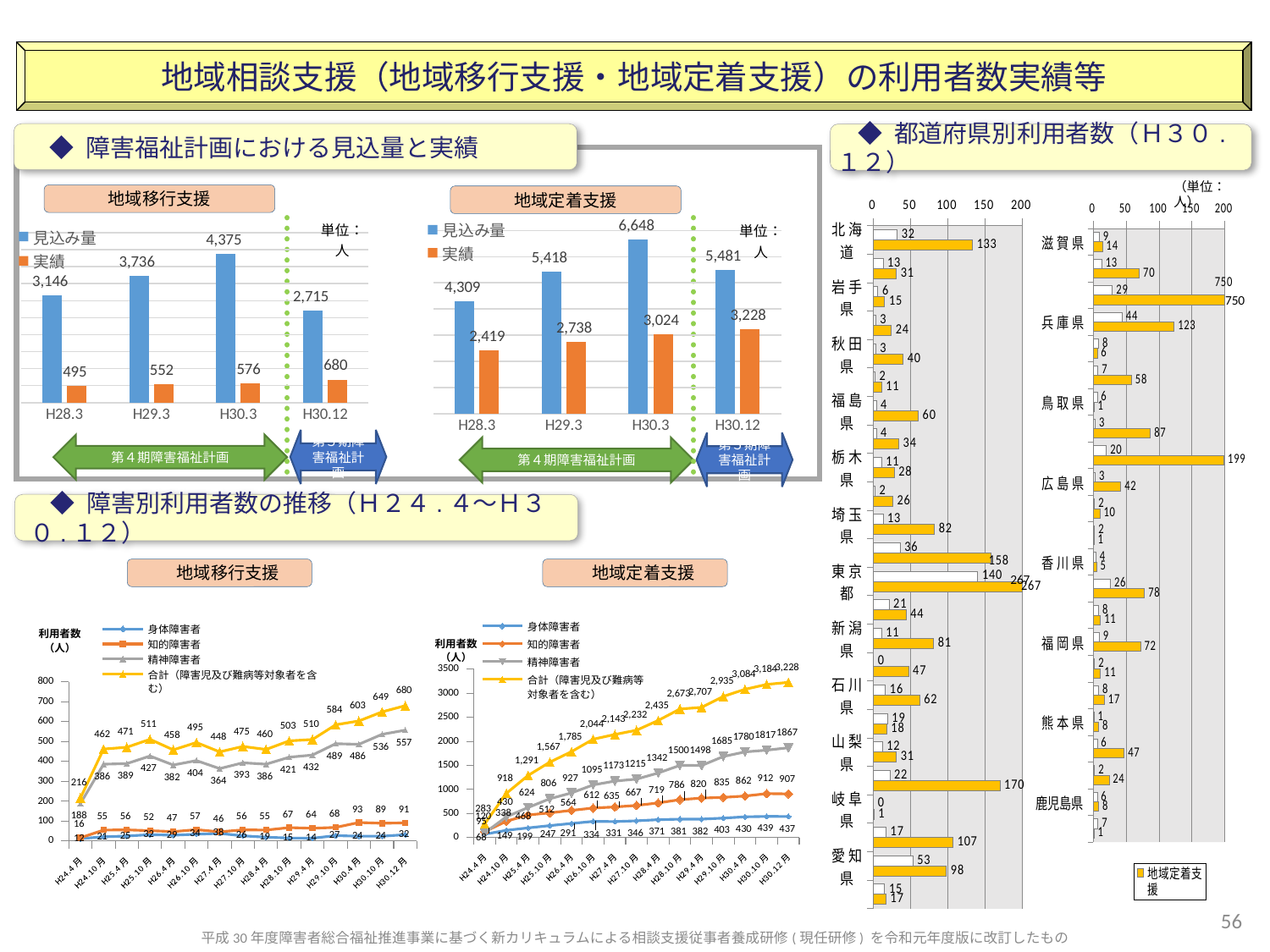

地域相談支援（地域移行支援・地域定着支援）の利用者数実績等
◆ 障害福祉計画における見込量と実績
◆ 都道府県別利用者数（Ｈ３０.１２）

（単位：人）
地域移行支援
地域定着支援

### Chart

| Category | 地域移行支援 | 地域定着支援 |
|---|---|---|
| 北 海 道 | 32.0 | 133.0 |
| 青 森 県 | 13.0 | 31.0 |
| 岩 手 県 | 6.0 | 15.0 |
| 宮 城 県 | 3.0 | 24.0 |
| 秋 田 県 | 3.0 | 40.0 |
| 山 形 県 | 2.0 | 11.0 |
| 福 島 県 | 4.0 | 60.0 |
| 茨 城 県 | 4.0 | 34.0 |
| 栃 木 県 | 11.0 | 28.0 |
| 群 馬 県 | 2.0 | 26.0 |
| 埼 玉 県 | 13.0 | 82.0 |
| 千 葉 県 | 36.0 | 158.0 |
| 東 京 都 | 140.0 | 267.0 |
| 神奈川県 | 21.0 | 44.0 |
| 新 潟 県 | 11.0 | 81.0 |
| 富 山 県 | 0.0 | 47.0 |
| 石 川 県 | 16.0 | 62.0 |
| 福 井 県 | 19.0 | 18.0 |
| 山 梨 県 | 12.0 | 31.0 |
| 長 野 県 | 22.0 | 170.0 |
| 岐 阜 県 | 0.0 | 1.0 |
| 静 岡 県 | 17.0 | 107.0 |
| 愛 知 県 | 53.0 | 98.0 |
| 三 重 県 | 15.0 | 17.0 |
267

### Chart

| Category | 地域移行支援 | 地域定着支援 |
|---|---|---|
| 滋 賀 県 | 9.0 | 14.0 |
| 京 都 府 | 13.0 | 70.0 |
| 大 阪 府 | 29.0 | 750.0 |
| 兵 庫 県 | 44.0 | 123.0 |
| 奈 良 県 | 8.0 | 6.0 |
| 和歌山県 | 7.0 | 58.0 |
| 鳥 取 県 | 6.0 | 1.0 |
| 島 根 県 | 3.0 | 87.0 |
| 岡 山 県 | 20.0 | 199.0 |
| 広 島 県 | 3.0 | 42.0 |
| 山 口 県 | 2.0 | 10.0 |
| 徳 島 県 | 2.0 | 1.0 |
| 香 川 県 | 4.0 | 5.0 |
| 愛 媛 県 | 26.0 | 78.0 |
| 高 知 県 | 8.0 | 11.0 |
| 福 岡 県 | 9.0 | 72.0 |
| 佐 賀 県 | 2.0 | 11.0 |
| 長 崎 県 | 8.0 | 17.0 |
| 熊 本 県 | 1.0 | 8.0 |
| 大 分 県 | 6.0 | 47.0 |
| 宮 崎 県 | 2.0 | 24.0 |
| 鹿児島県 | 6.0 | 8.0 |
| 沖 縄 県 | 7.0 | 1.0 |
750

### Chart

| Category | 見込み量 | 実績 |
|---|---|---|
| H28.3 | 3146.0 | 495.0 |
| H29.3 | 3736.0 | 552.0 |
| H30.3 | 4375.0 | 576.0 |
| H30.12 | 2715.0 | 680.0 |

### Chart

| Category | 見込み量 | 実績 |
|---|---|---|
| H28.3 | 4309.0 | 2419.0 |
| H29.3 | 5418.0 | 2738.0 |
| H30.3 | 6648.0 | 3024.0 |
| H30.12 | 5481.0 | 3228.0 |
第５期障害福祉計画
第５期障害福祉計画
第４期障害福祉計画
第４期障害福祉計画
◆ 障害別利用者数の推移（Ｈ２４.４～Ｈ３０.１２）
　地域移行支援
　地域定着支援

### Chart

| Category | 身体障害者 | 知的障害者 | 精神障害者 | 合計（障害児及び難病等対象者を含む） |
|---|---|---|---|---|
| H24.4月 | 68.0 | 120.0 | 95.0 | 283.0 |
| H24.10月 | 149.0 | 338.0 | 430.0 | 918.0 |
| H25.4月 | 199.0 | 468.0 | 624.0 | 1291.0 |
| H25.10月 | 247.0 | 512.0 | 806.0 | 1567.0 |
| H26.4月 | 291.0 | 564.0 | 927.0 | 1785.0 |
| H26.10月 | 334.0 | 612.0 | 1095.0 | 2044.0 |
| H27.4月 | 331.0 | 635.0 | 1173.0 | 2143.0 |
| H27.10月 | 346.0 | 667.0 | 1215.0 | 2232.0 |
| H28.4月 | 371.0 | 719.0 | 1342.0 | 2435.0 |
| H28.10月 | 381.0 | 786.0 | 1500.0 | 2673.0 |
| H29.4月 | 382.0 | 820.0 | 1498.0 | 2707.0 |
| H29.10月 | 403.0 | 835.0 | 1685.0 | 2935.0 |
| H30.4月 | 430.0 | 862.0 | 1780.0 | 3084.0 |
| H30.10月 | 439.0 | 912.0 | 1817.0 | 3184.0 |
| H30.12月 | 437.0 | 907.0 | 1867.0 | 3228.0 |

### Chart

| Category | 身体障害者 | 知的障害者 | 精神障害者 | 合計（障害児及び難病等対象者を含む） |
|---|---|---|---|---|
| H24.4月 | 12.0 | 16.0 | 188.0 | 216.0 |
| H24.10月 | 21.0 | 55.0 | 386.0 | 462.0 |
| H25.4月 | 25.0 | 56.0 | 389.0 | 471.0 |
| H25.10月 | 32.0 | 52.0 | 427.0 | 511.0 |
| H26.4月 | 29.0 | 47.0 | 382.0 | 458.0 |
| H26.10月 | 34.0 | 57.0 | 404.0 | 495.0 |
| H27.4月 | 38.0 | 46.0 | 364.0 | 448.0 |
| H27.10月 | 26.0 | 56.0 | 393.0 | 475.0 |
| H28.4月 | 19.0 | 55.0 | 386.0 | 460.0 |
| H28.10月 | 15.0 | 67.0 | 421.0 | 503.0 |
| H29.4月 | 14.0 | 64.0 | 432.0 | 510.0 |
| H29.10月 | 27.0 | 68.0 | 489.0 | 584.0 |
| H30.4月 | 24.0 | 93.0 | 486.0 | 603.0 |
| H30.10月 | 24.0 | 89.0 | 536.0 | 649.0 |
| H30.12月 | 32.0 | 91.0 | 557.0 | 680.0 |
56
平成30年度障害者総合福祉推進事業に基づく新カリキュラムによる相談支援従事者養成研修(現任研修) を令和元年度版に改訂したもの